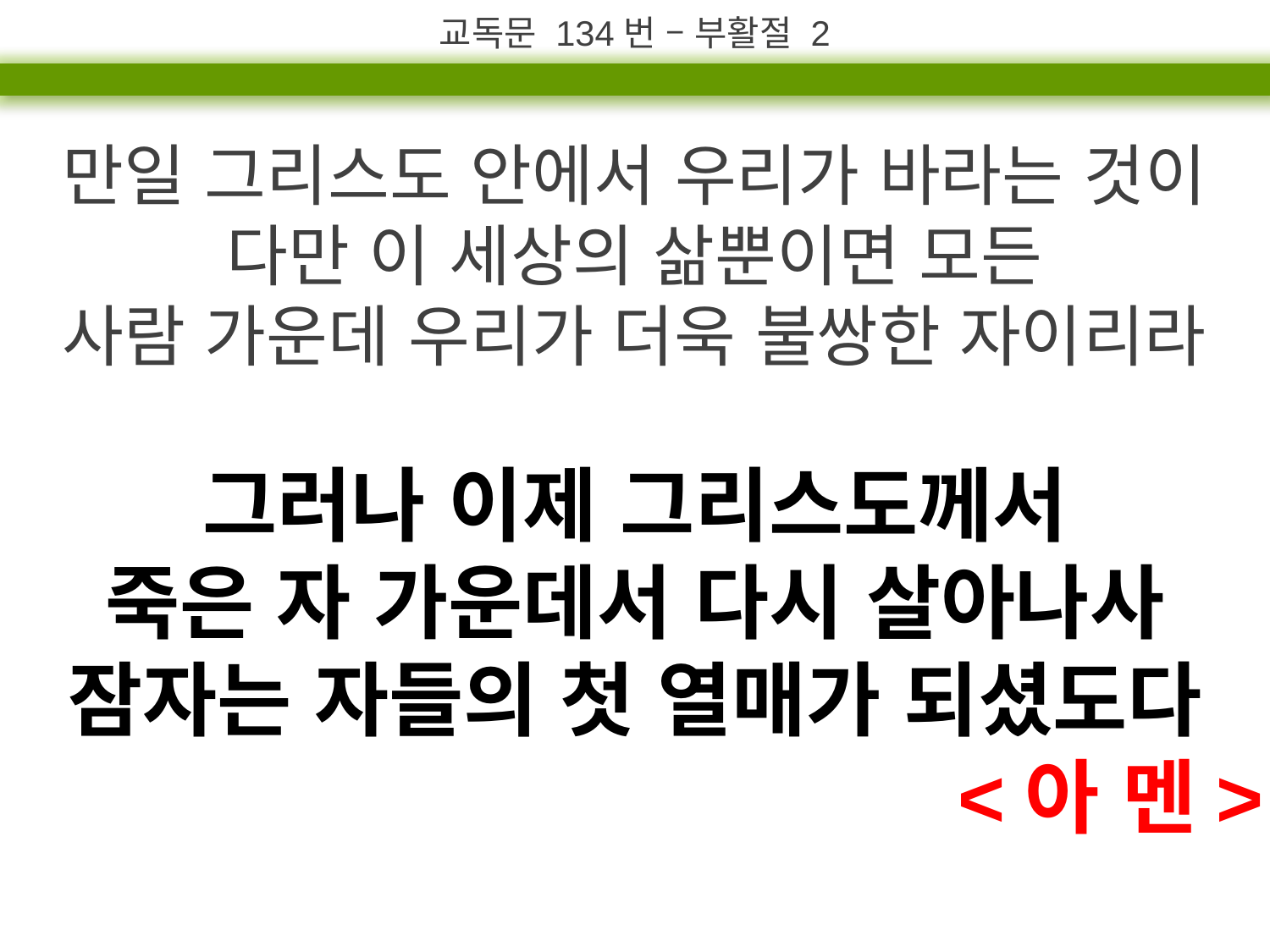

교독문 134번 – 부활절 2

만일 그리스도 안에서 우리가 바라는 것이 다만 이 세상의 삶뿐이면 모든
사람 가운데 우리가 더욱 불쌍한 자이리라
그러나 이제 그리스도께서
죽은 자 가운데서 다시 살아나사
잠자는 자들의 첫 열매가 되셨도다
<아 멘>